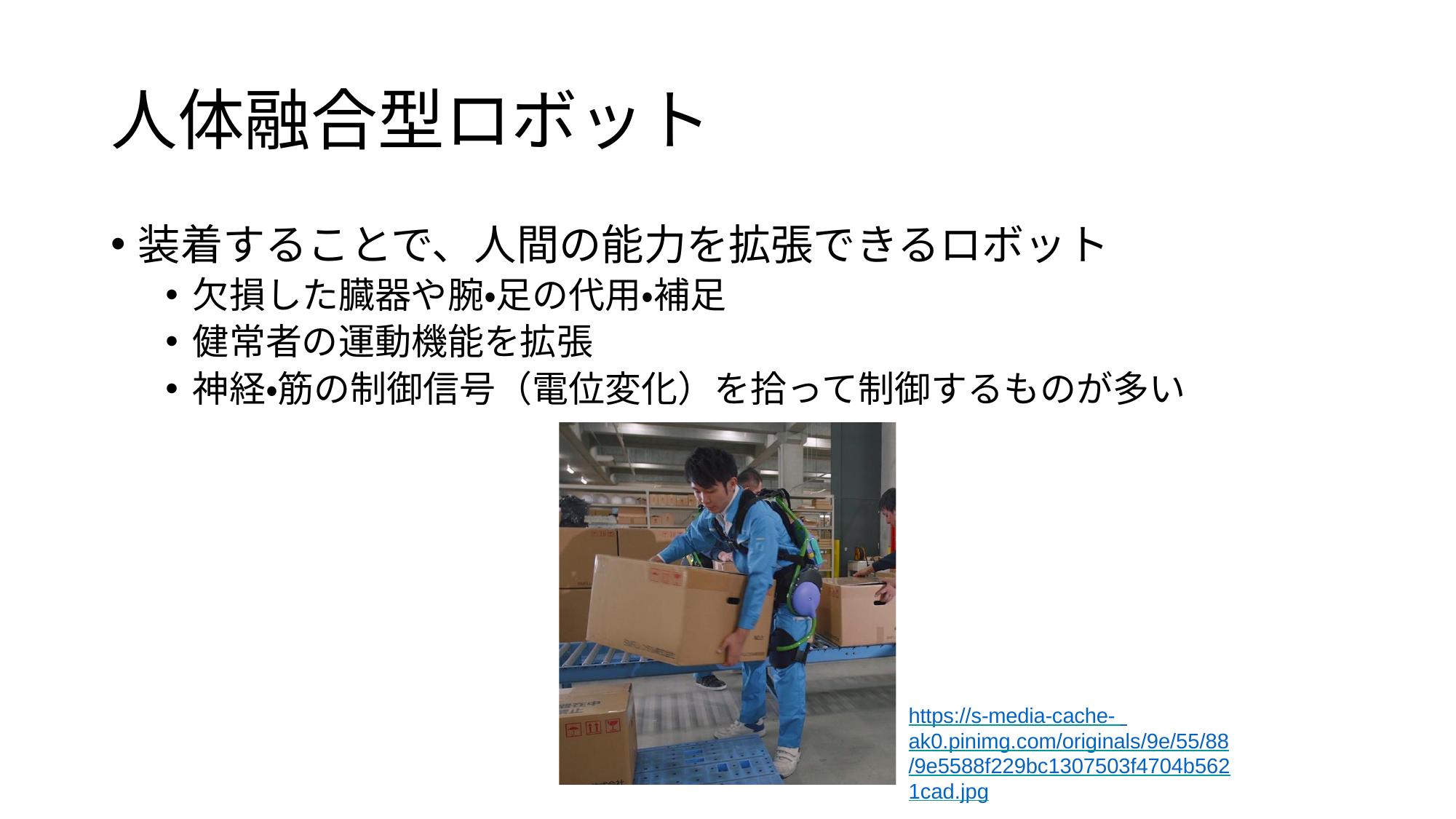

# 人体融合型ロボット
装着することで、人間の能力を拡張できるロボット
欠損した臓器や腕・足の代用・補足
健常者の運動機能を拡張
神経・筋の制御信号（電位変化）を拾って制御するものが多い

https://s-media-cache-  ak0.pinimg.com/originals/9e/55/88
/9e5588f229bc1307503f4704b562
1cad.jpg